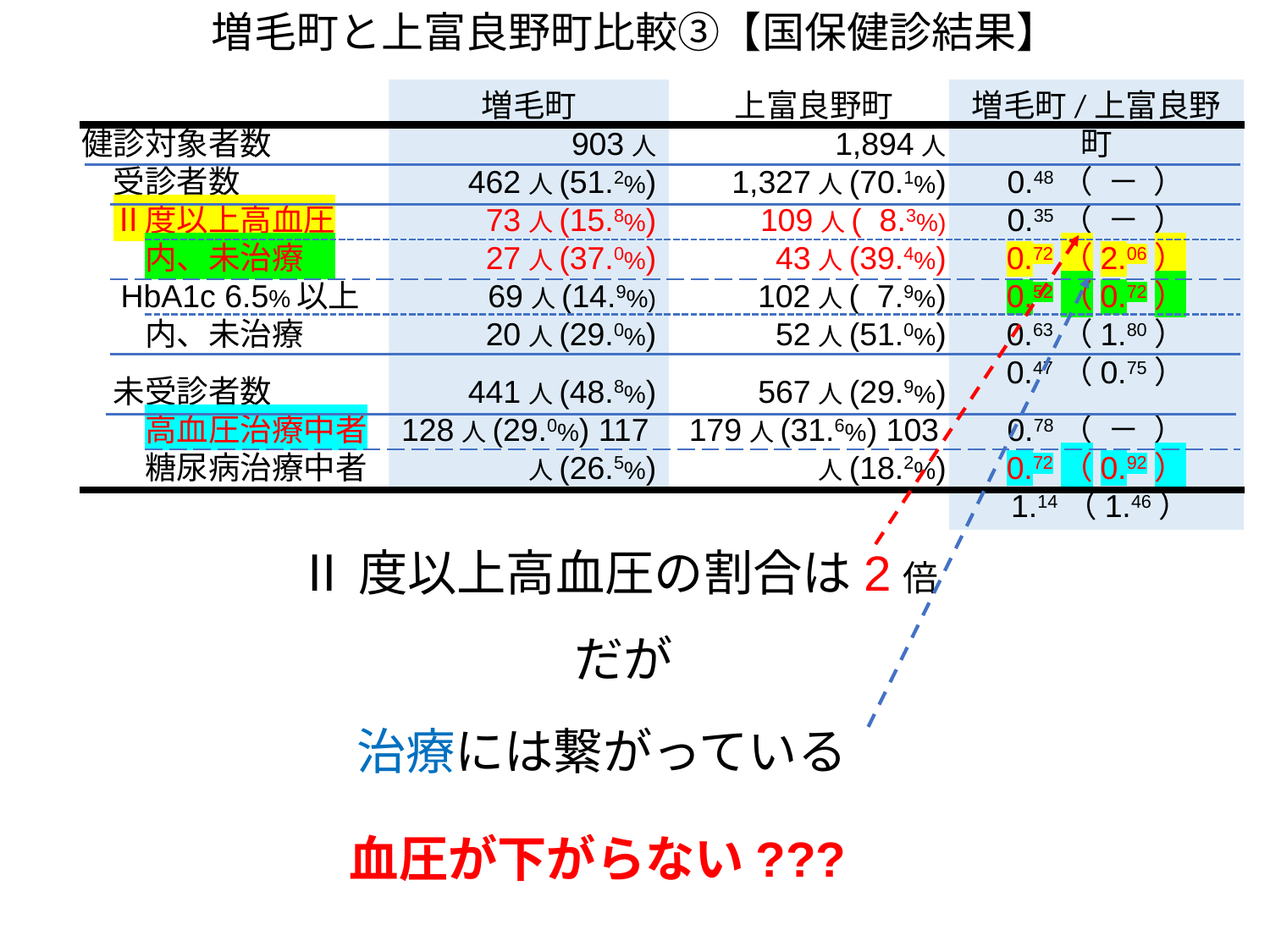

増毛町と上富良野町比較③【国保健診結果】

健診対象者数
　受診者数
　Ⅱ度以上高血圧
　　内、未治療
　HbA1c 6.5%以上
　　内、未治療

　未受診者数
　　高血圧治療中者
　　糖尿病治療中者
増毛町
903人
462人(51.2%)
73人(15.8%)
27人(37.0%)
 69人(14.9%)
20人(29.0%)

441人(48.8%)
128人(29.0%) 117人(26.5%)
上富良野町
1,894人
1,327人(70.1%)
109人(  8.3%)
43人(39.4%)
102人(  7.9%)
52人(51.0%)

567人(29.9%)
179人(31.6%) 103人(18.2%)
増毛町/上富良野町
0.48（  －  ）
0.35（  －  ）
0.72（2.06）
0.52（0.72）
0.63（1.80）
0.47（0.75）

0.78（  －  ）
0.72（0.92）
 1.14（1.46）
Ⅱ度以上高血圧の割合は2倍
だが
治療には繋がっている
血圧が下がらない???